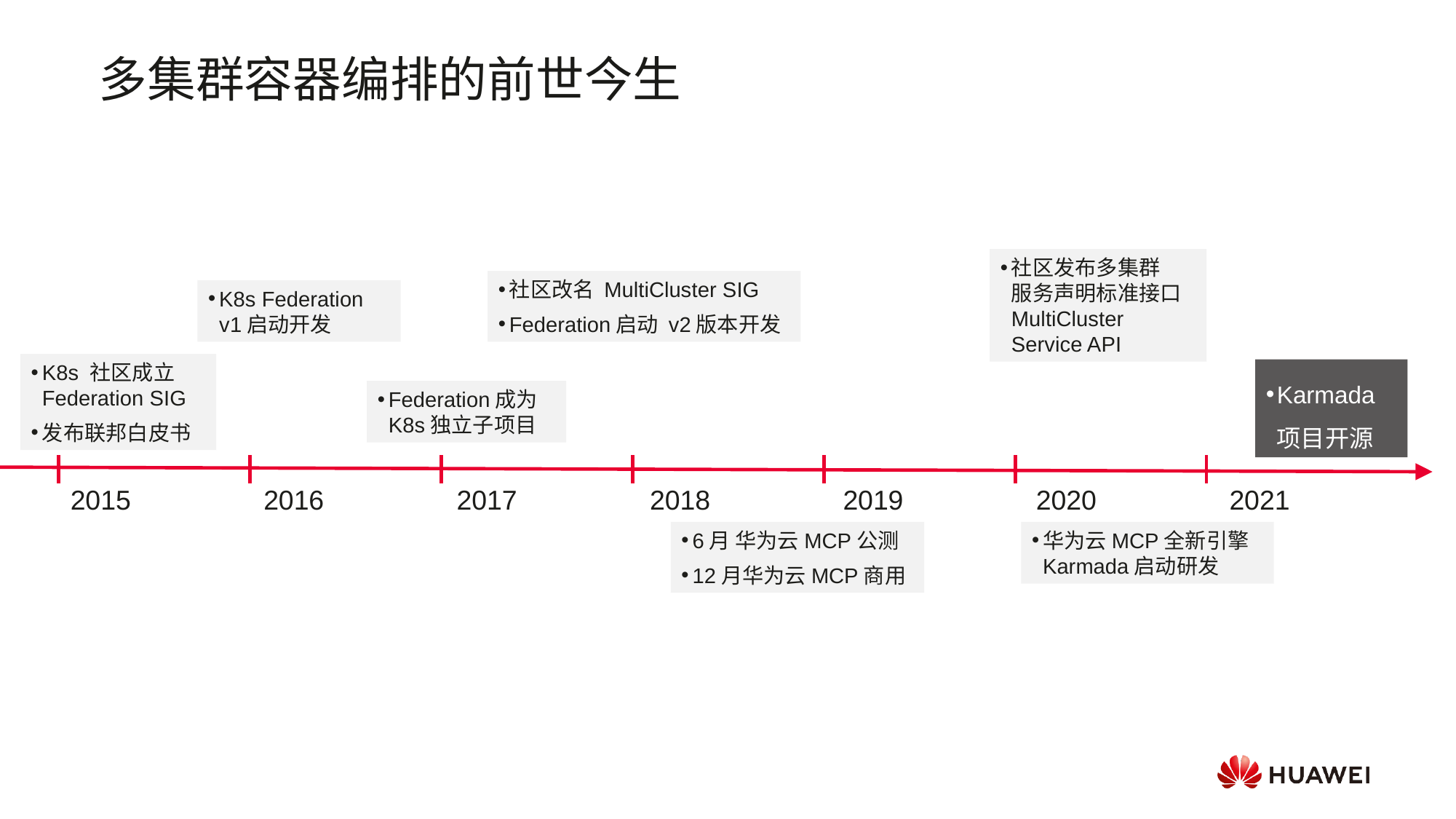

# 多集群容器编排的前世今生
社区发布多集群
服务声明标准接口
MultiCluster Service API
社区改名 MultiCluster SIG
Federation启动 v2版本开发
K8s Federation  v1启动开发
K8s 社区成立Federation SIG
发布联邦白皮书
Federation成为K8s独立子项目
Karmada
项目开源
2015
2016
2017
2018
2019
2020
2021
6月 华为云MCP公测
12月华为云MCP商用
华为云MCP全新引擎
Karmada启动研发